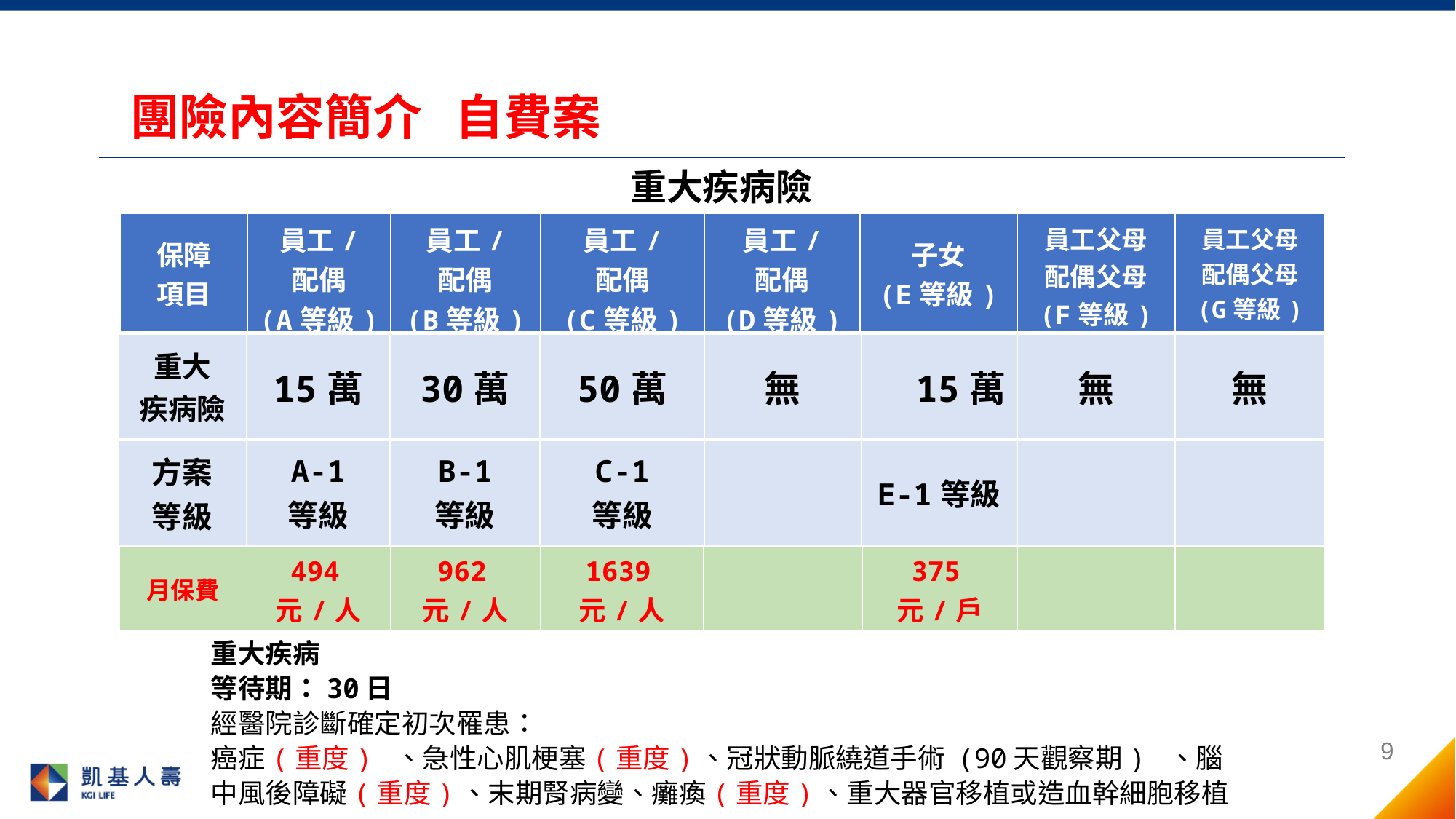

團險內容簡介   自費案
重大疾病險
| 保障 項目 | 員工/ 配偶 (A等級) | 員工/ 配偶 (B等級) | 員工/ 配偶 (C等級) | 員工/ 配偶 (D等級) | 子女 (E等級) | 員工父母 配偶父母 (F等級) | 員工父母 配偶父母 (G等級) |
| --- | --- | --- | --- | --- | --- | --- | --- |
| 重大 疾病險 | 15萬 | 30萬 | 50萬 | 無 | 15萬 | 無 | 無 |
| --- | --- | --- | --- | --- | --- | --- | --- |
| 方案 等級 | A-1 等級 | B-1 等級 | C-1 等級 |  | E-1等級 |  |  |
| 月保費 | 494元/人 | 962元/人 | 1639元/人 |  | 375元/戶 |  |  |
| --- | --- | --- | --- | --- | --- | --- | --- |
重大疾病
等待期：30日
經醫院診斷確定初次罹患：
癌症(重度) 、急性心肌梗塞(重度)、冠狀動脈繞道手術 (90天觀察期) 、腦中風後障礙(重度)、末期腎病變、癱瘓(重度)、重大器官移植或造血幹細胞移植